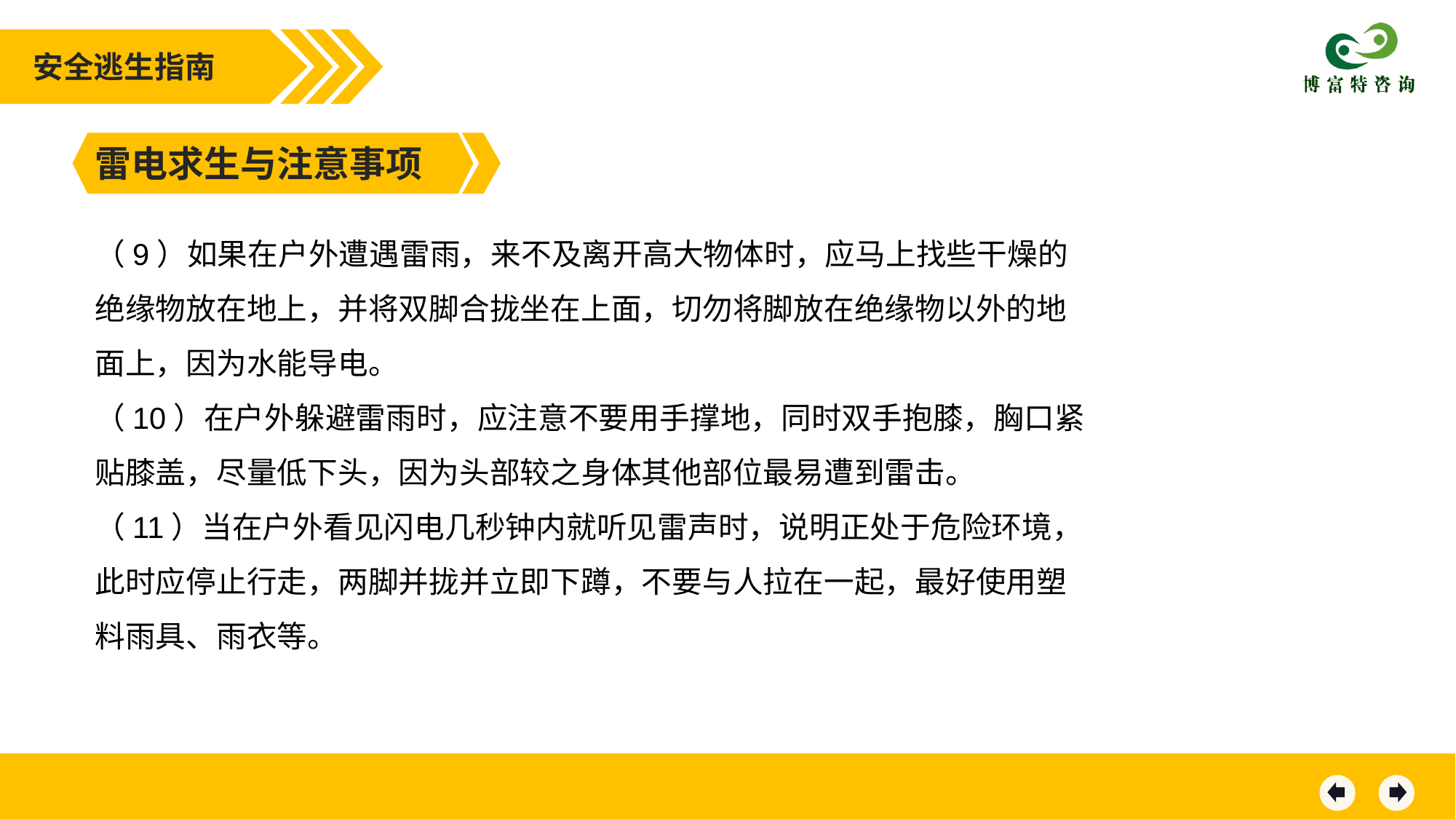

安全逃生指南

雷电求生与注意事项
（9）如果在户外遭遇雷雨，来不及离开高大物体时，应马上找些干燥的绝缘物放在地上，并将双脚合拢坐在上面，切勿将脚放在绝缘物以外的地面上，因为水能导电。
（10）在户外躲避雷雨时，应注意不要用手撑地，同时双手抱膝，胸口紧贴膝盖，尽量低下头，因为头部较之身体其他部位最易遭到雷击。
（11）当在户外看见闪电几秒钟内就听见雷声时，说明正处于危险环境，此时应停止行走，两脚并拢并立即下蹲，不要与人拉在一起，最好使用塑料雨具、雨衣等。